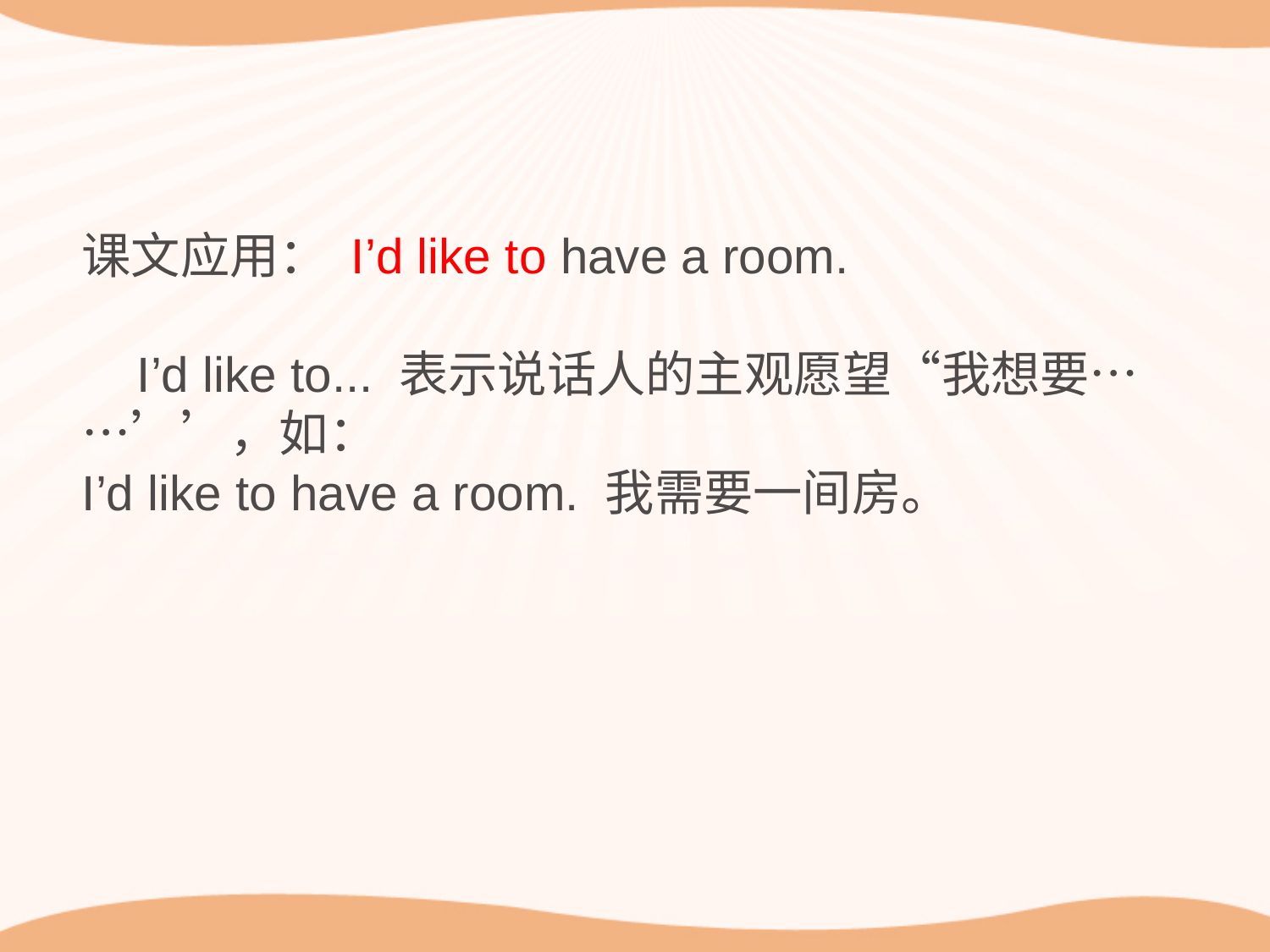

课文应用： I’d like to have a room.

    I’d like to... 表示说话人的主观愿望“我想要……’’，如：
I’d like to have a room. 我需要一间房。